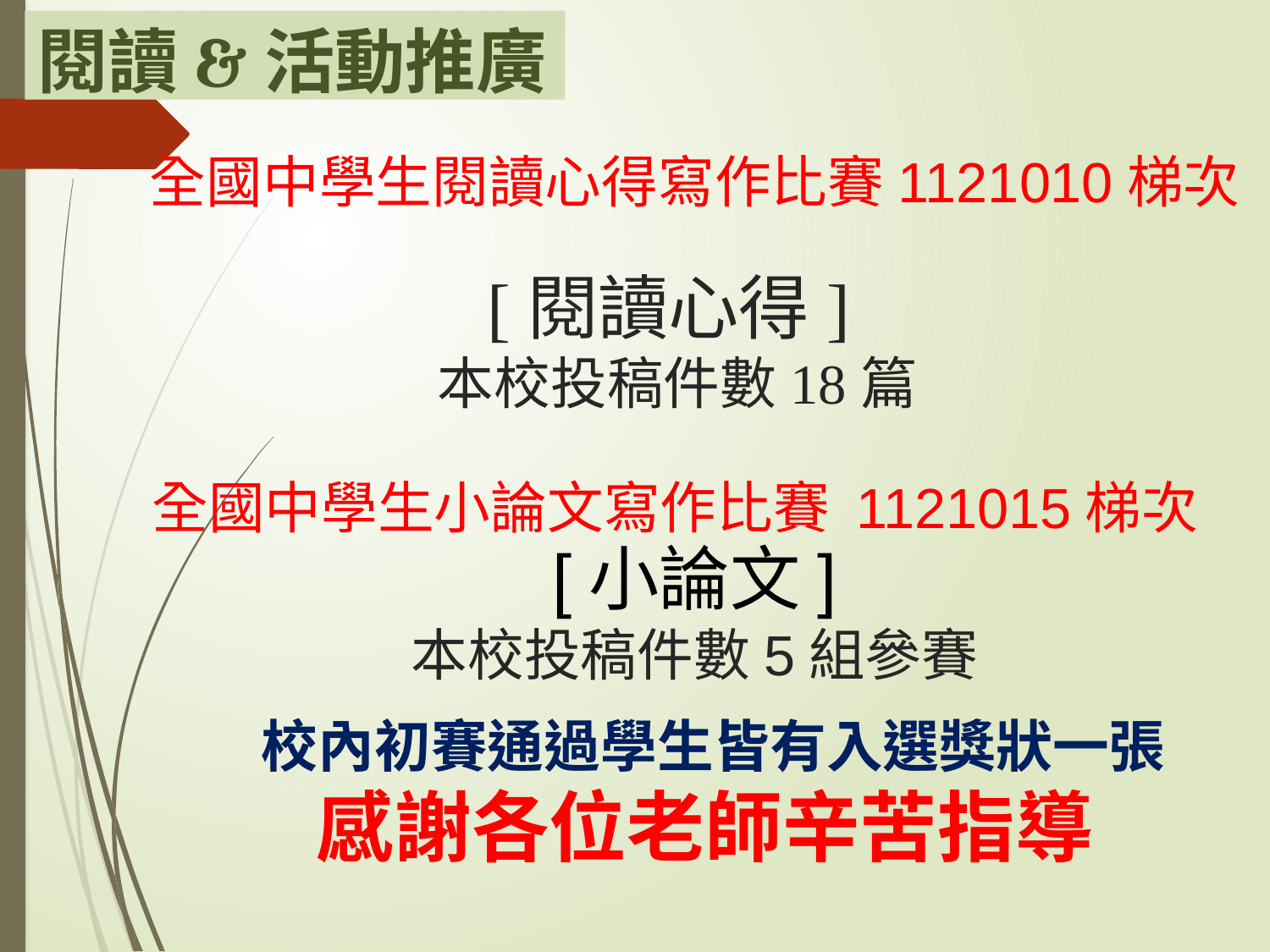

閱讀&活動推廣
全國中學生閱讀心得寫作比賽1121010梯次
# [閱讀心得] 本校投稿件數18篇
全國中學生小論文寫作比賽 1121015梯次
[小論文]
本校投稿件數5組參賽
校內初賽通過學生皆有入選獎狀一張
感謝各位老師辛苦指導